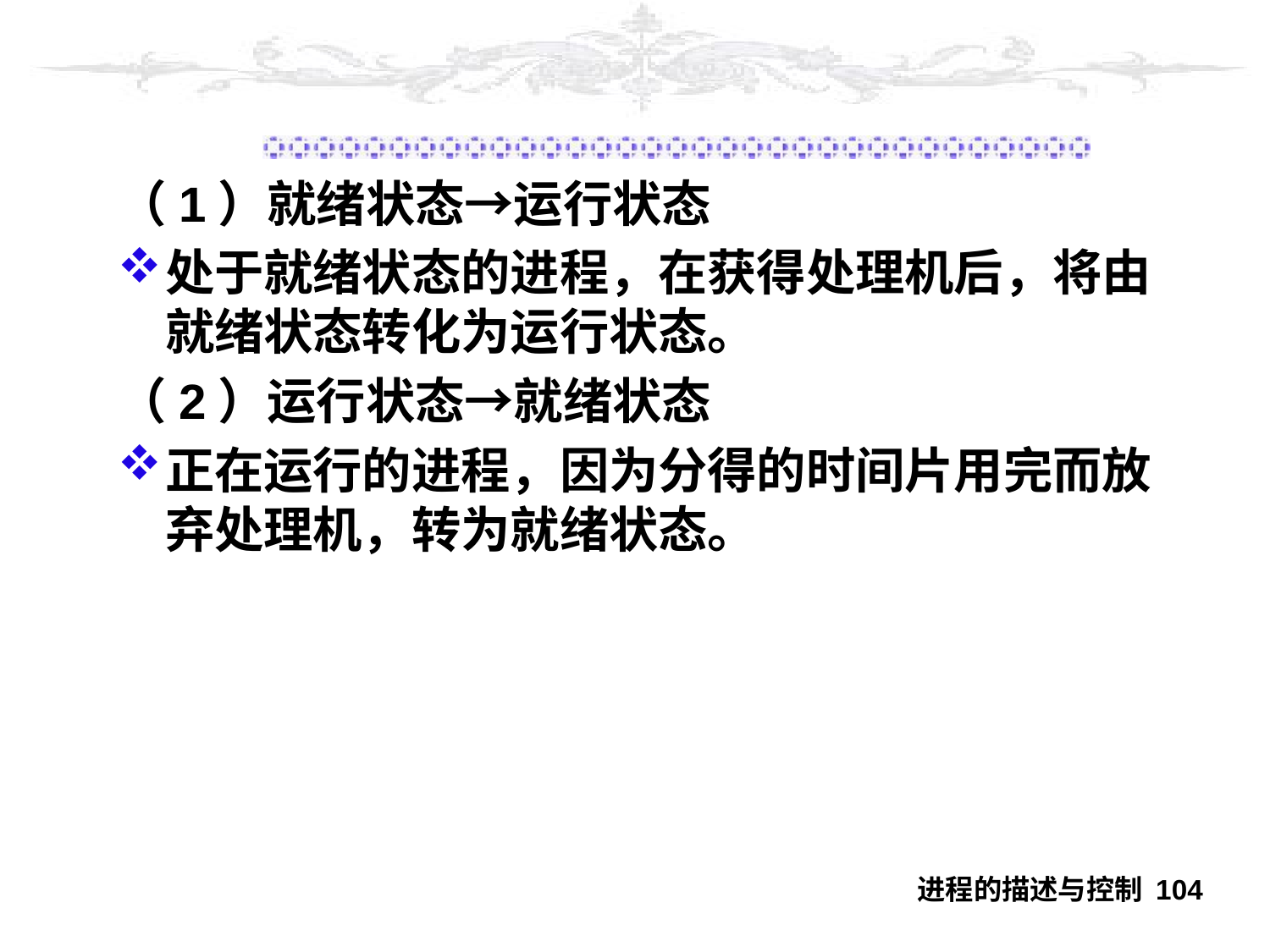

#
（1）就绪状态→运行状态
处于就绪状态的进程，在获得处理机后，将由就绪状态转化为运行状态。
（2）运行状态→就绪状态
正在运行的进程，因为分得的时间片用完而放弃处理机，转为就绪状态。